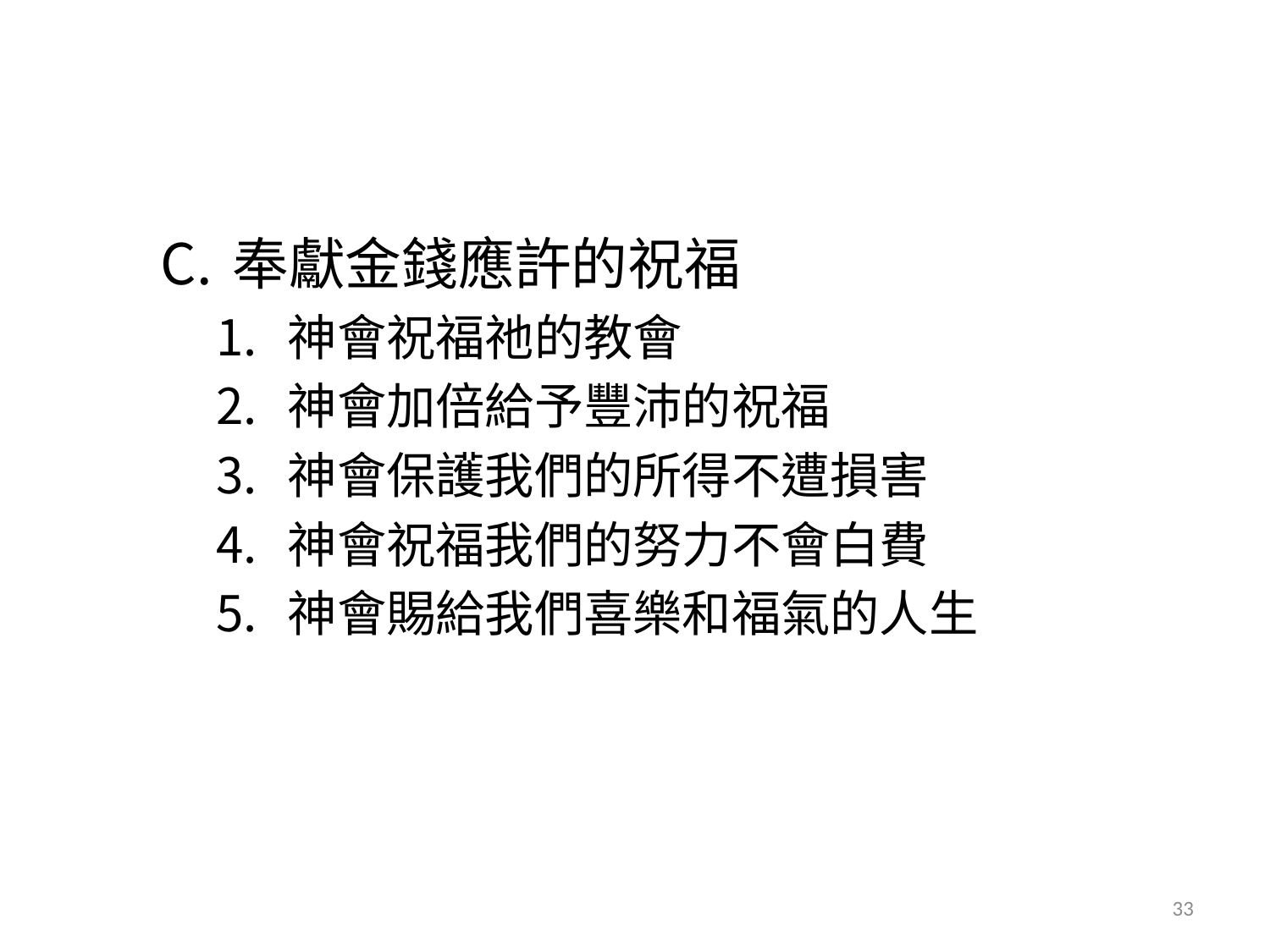

#
奉獻金錢應許的祝福
神會祝福祂的教會
神會加倍給予豐沛的祝福
神會保護我們的所得不遭損害
神會祝福我們的努力不會白費
神會賜給我們喜樂和福氣的人生
33